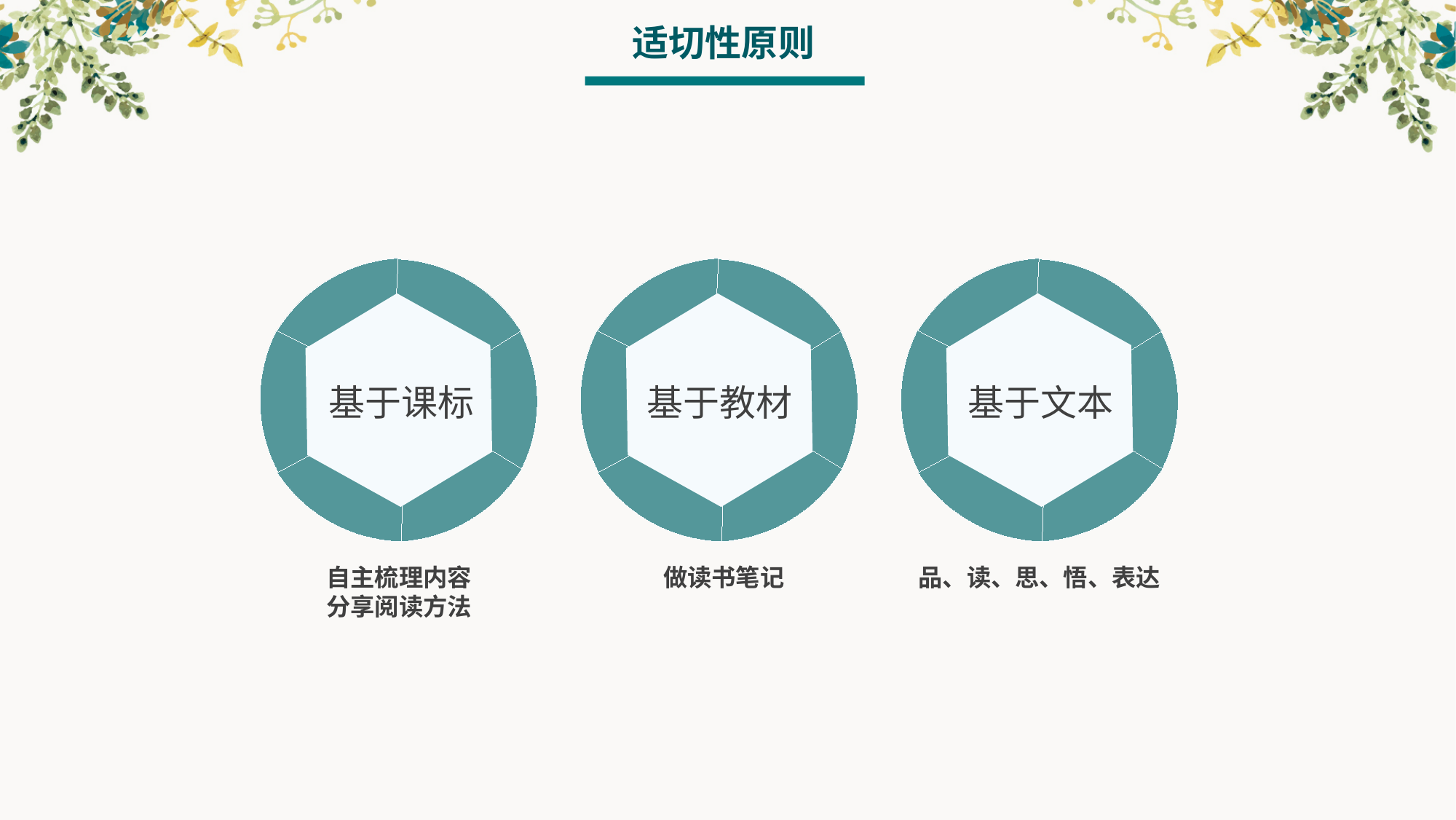

适切性原则

基于课标
基于教材
基于文本

做读书笔记
自主梳理内容
分享阅读方法
品、读、思、悟、表达